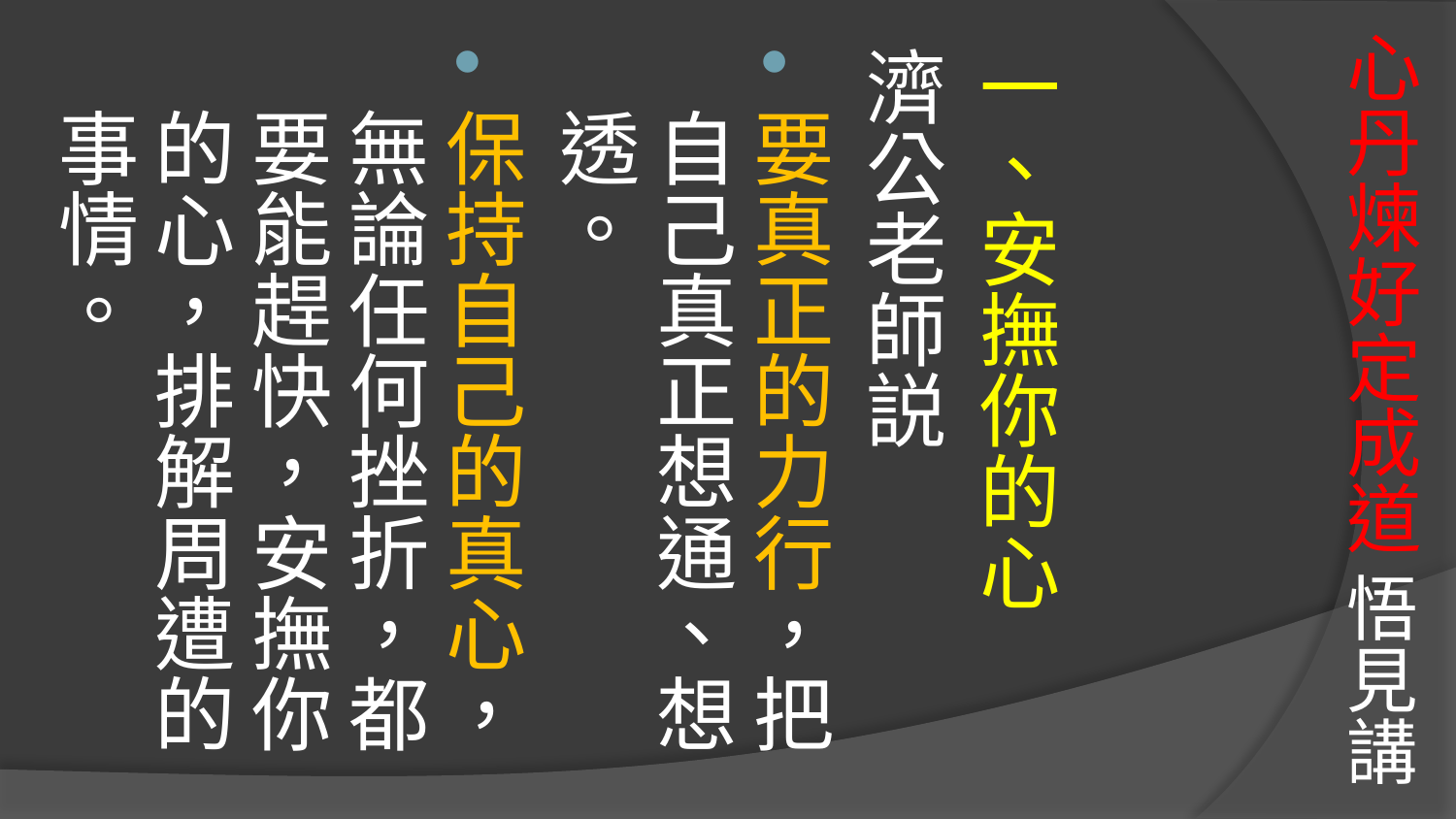

# 心丹煉好定成道 悟見講
一、安撫你的心
濟公老師説
要真正的力行，把自己真正想通、想透。
保持自己的真心，無論任何挫折，都要能趕快，安撫你的心，排解周遭的事情。